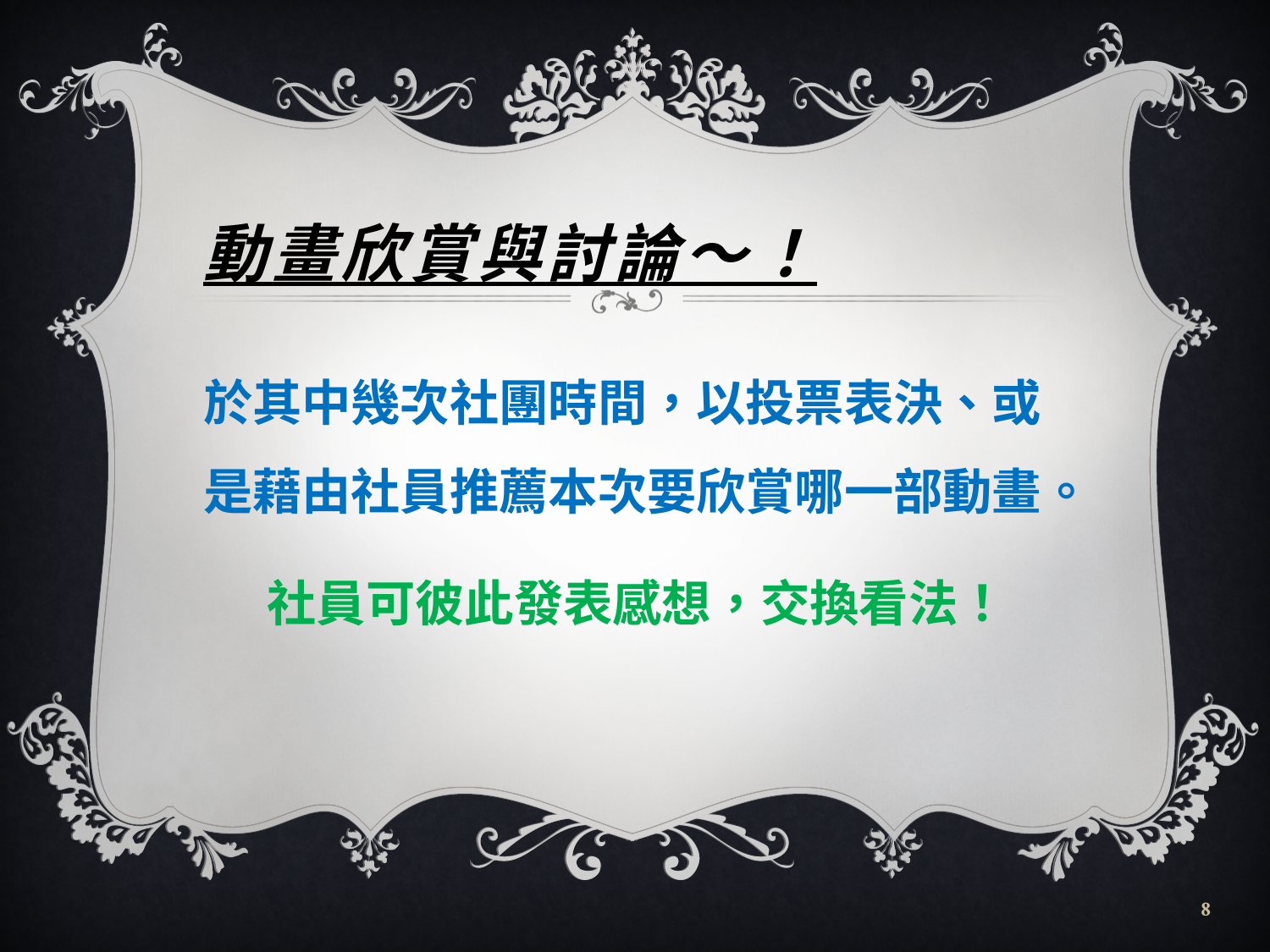

# 動畫欣賞與討論～！
於其中幾次社團時間，以投票表決、或是藉由社員推薦本次要欣賞哪一部動畫。
社員可彼此發表感想，交換看法！
8